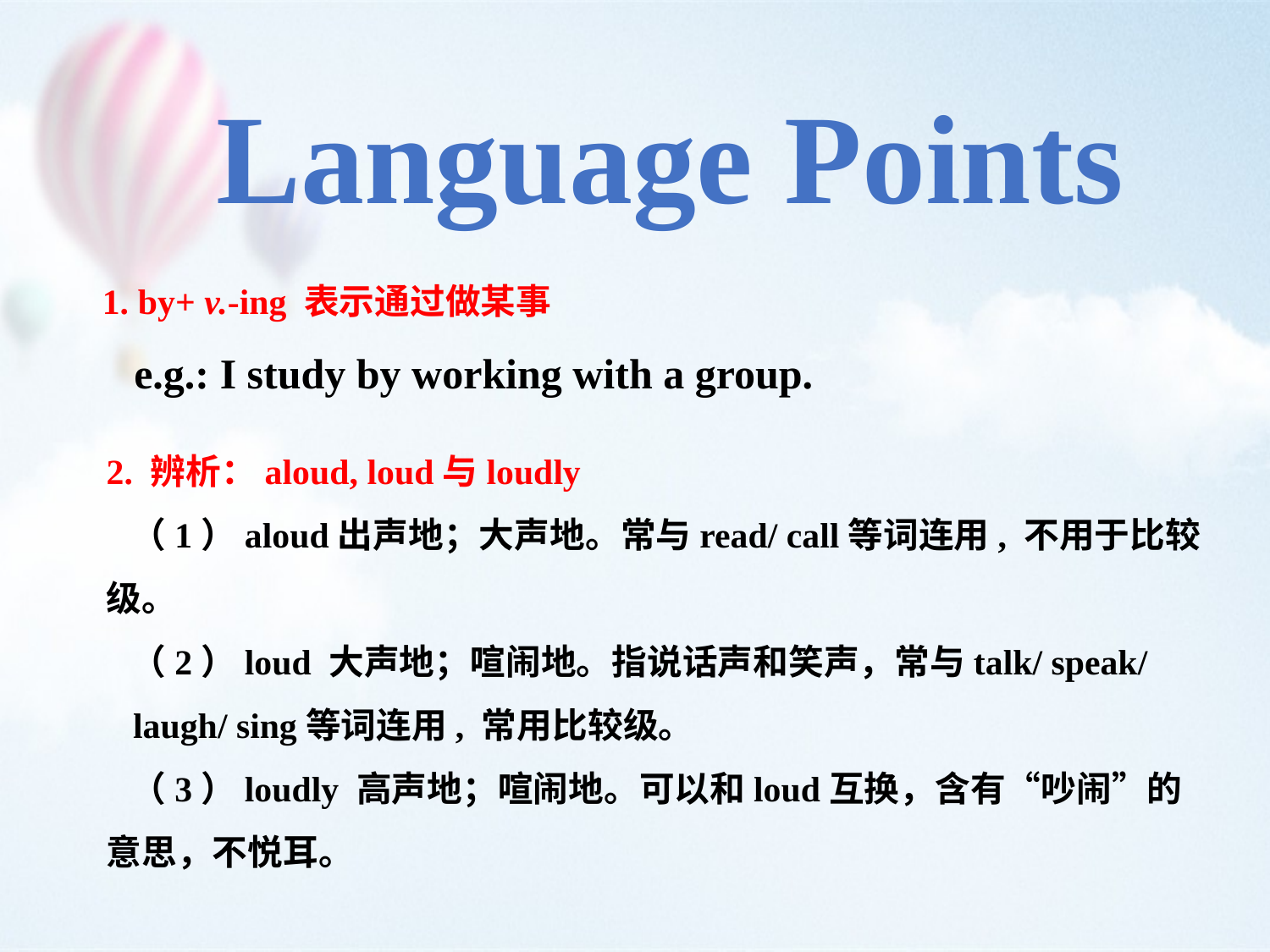

Language Points
1. by+ v.-ing 表示通过做某事
   e.g.: I study by working with a group.
2. 辨析：aloud, loud与loudly
  （1）aloud出声地；大声地。常与read/ call等词连用, 不用于比较级。
  （2）loud 大声地；喧闹地。指说话声和笑声，常与talk/ speak/
   laugh/ sing等词连用, 常用比较级。
  （3）loudly 高声地；喧闹地。可以和loud互换，含有“吵闹”的意思，不悦耳。